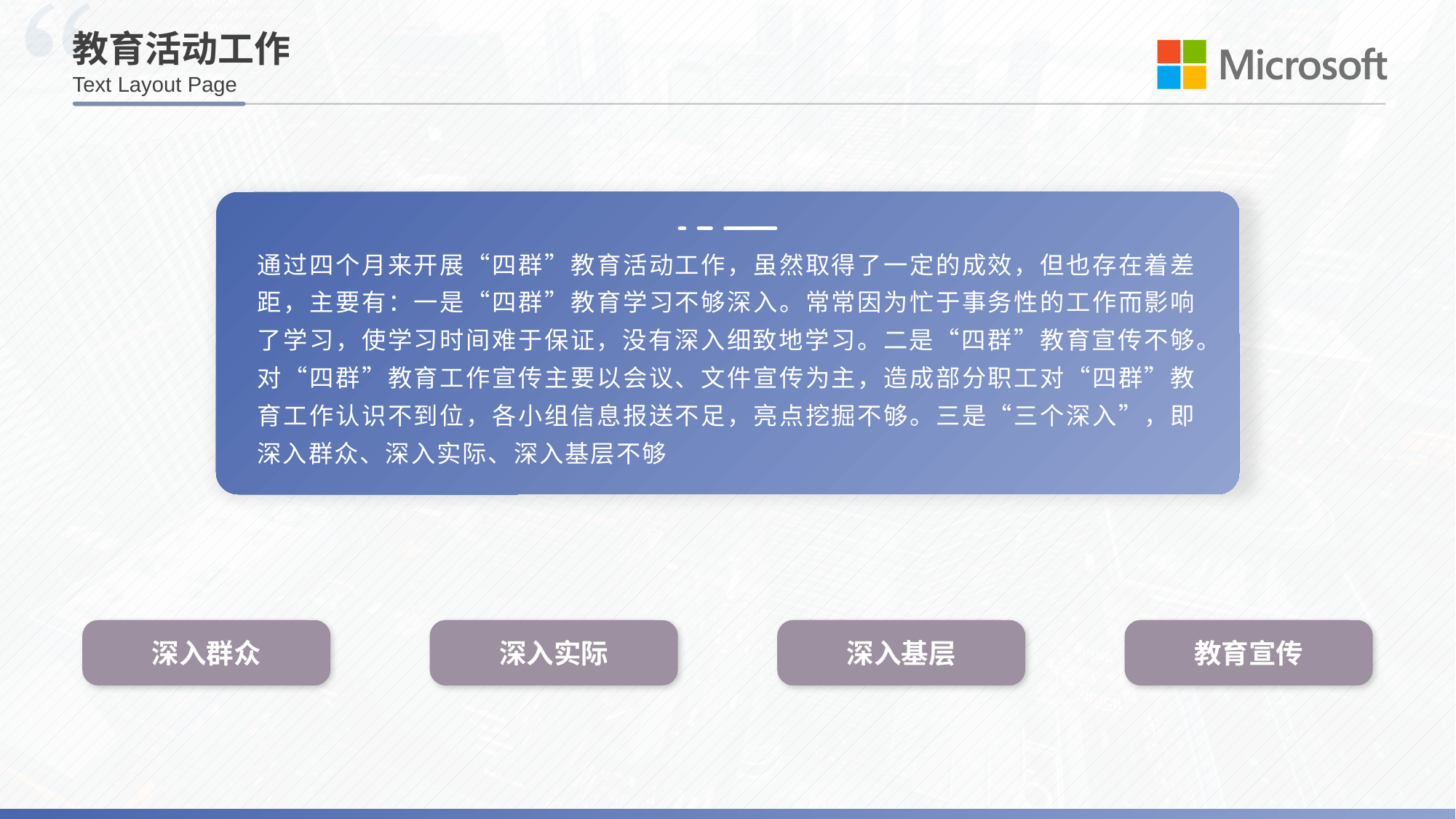

# 教育活动工作
Text Layout Page

通过四个月来开展“四群”教育活动工作，虽然取得了一定的成效，但也存在着差距，主要有：一是“四群”教育学习不够深入。常常因为忙于事务性的工作而影响了学习，使学习时间难于保证，没有深入细致地学习。二是“四群”教育宣传不够。对“四群”教育工作宣传主要以会议、文件宣传为主，造成部分职工对“四群”教育工作认识不到位，各小组信息报送不足，亮点挖掘不够。三是“三个深入”，即深入群众、深入实际、深入基层不够
深入群众
深入实际
深入基层
教育宣传